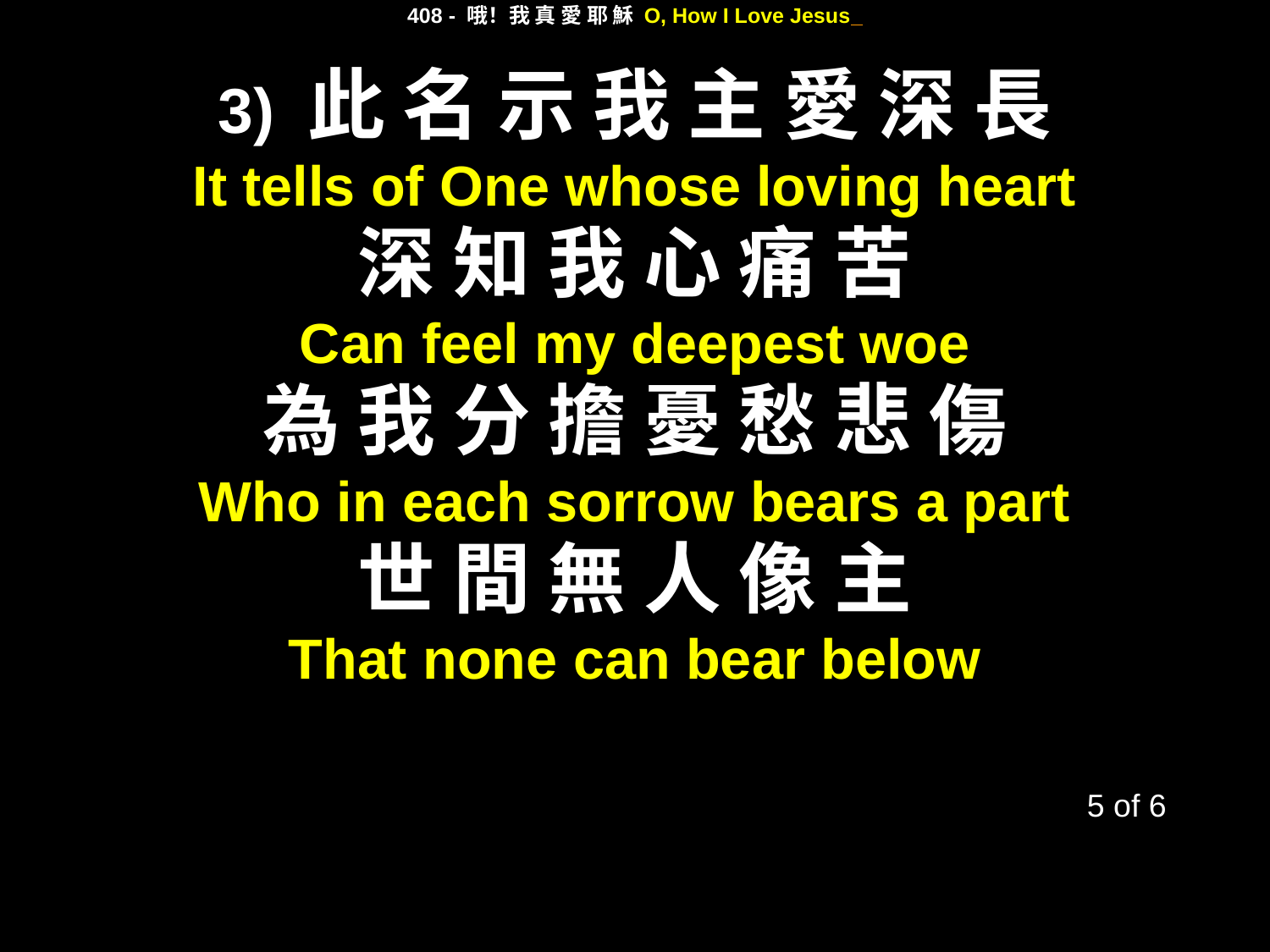

408 - 哦！我 真 愛 耶 穌 O, How I Love Jesus

3) 此 名 示 我 主 愛 深 長
It tells of One whose loving heart
深 知 我 心 痛 苦
Can feel my deepest woe
為 我 分 擔 憂 愁 悲 傷
Who in each sorrow bears a part
世 間 無 人 像 主
That none can bear below
5 of 6